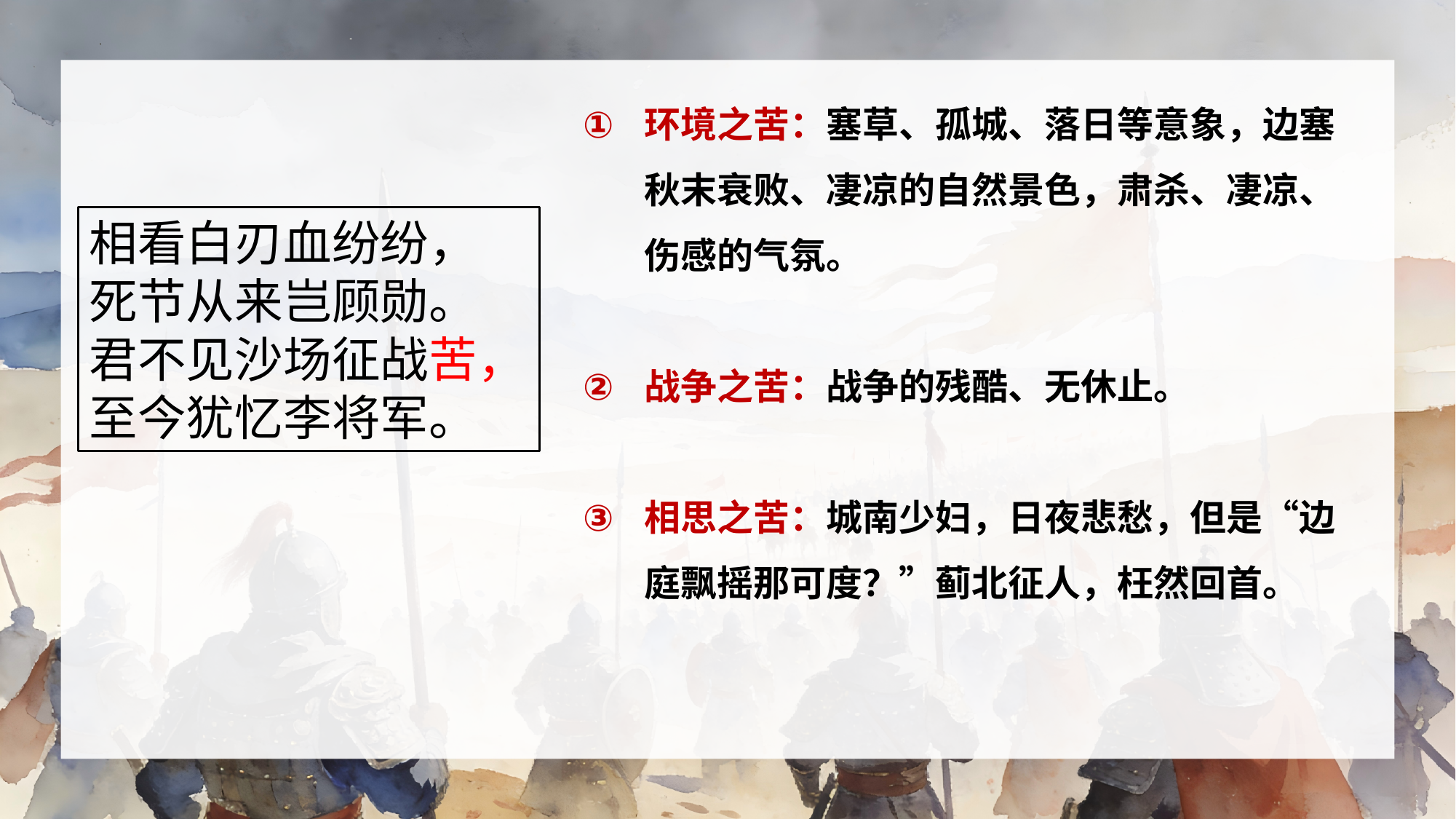

环境之苦：塞草、孤城、落日等意象，边塞秋末衰败、凄凉的自然景色，肃杀、凄凉、伤感的气氛。

战争之苦：战争的残酷、无休止。

相思之苦：城南少妇，日夜悲愁，但是“边庭飘摇那可度？”蓟北征人，枉然回首。
相看白刃血纷纷，
死节从来岂顾勋。
君不见沙场征战苦，至今犹忆李将军。